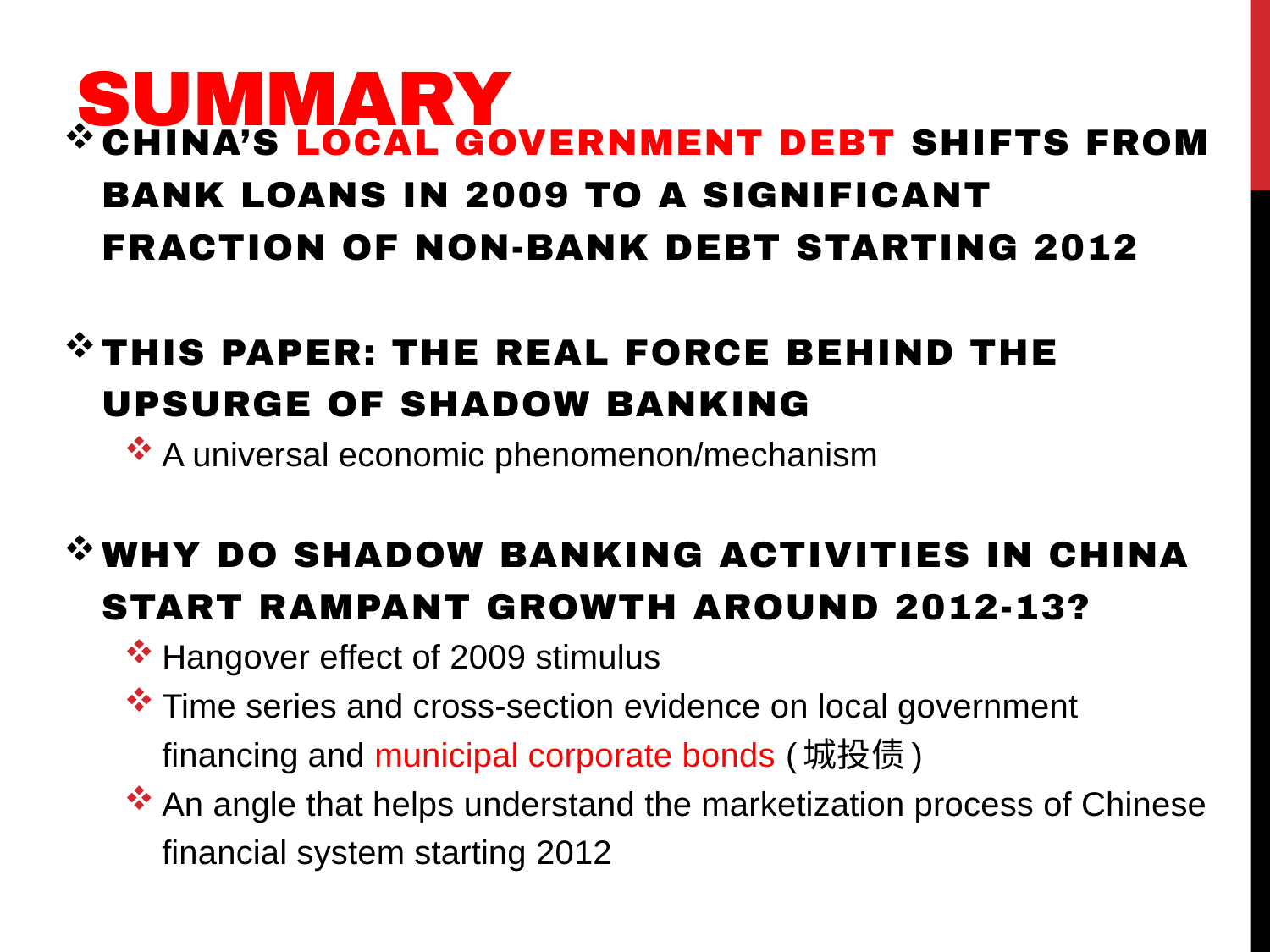

Summary
China’s local government debt shifts from bank loans in 2009 to a significant fraction of non-bank debt starting 2012

This paper: The real force behind the upsurge of shadow banking
A universal economic phenomenon/mechanism

Why do shadow banking activities in China start rampant growth around 2012-13?
Hangover effect of 2009 stimulus
Time series and cross-section evidence on local government financing and municipal corporate bonds (城投债)
An angle that helps understand the marketization process of Chinese financial system starting 2012